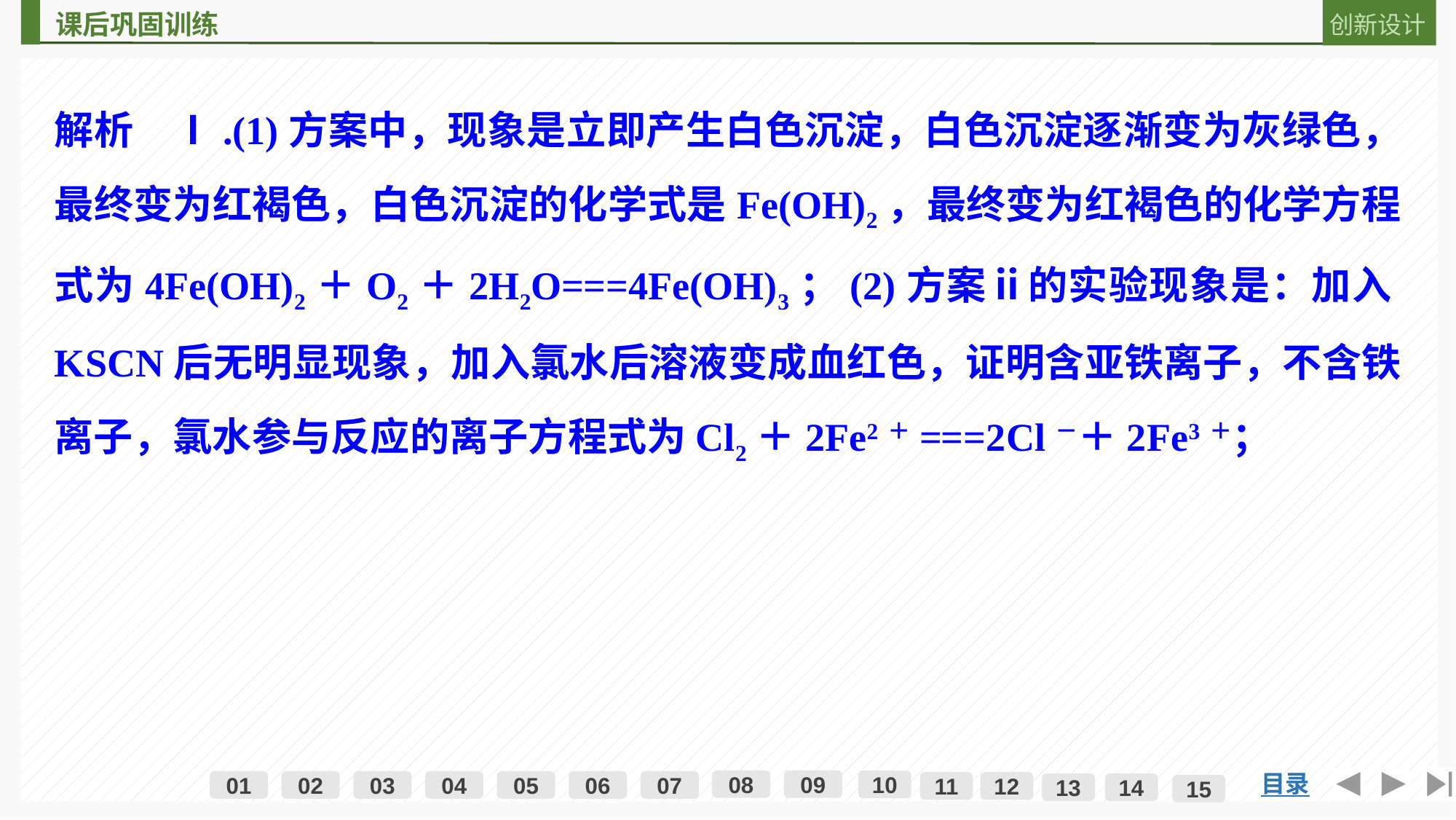

解析　Ⅰ.(1)方案中，现象是立即产生白色沉淀，白色沉淀逐渐变为灰绿色，最终变为红褐色，白色沉淀的化学式是Fe(OH)2，最终变为红褐色的化学方程式为4Fe(OH)2＋O2＋2H2O===4Fe(OH)3；(2)方案ⅱ的实验现象是：加入KSCN后无明显现象，加入氯水后溶液变成血红色，证明含亚铁离子，不含铁离子，氯水参与反应的离子方程式为Cl2＋2Fe2＋===2Cl－＋2Fe3＋；